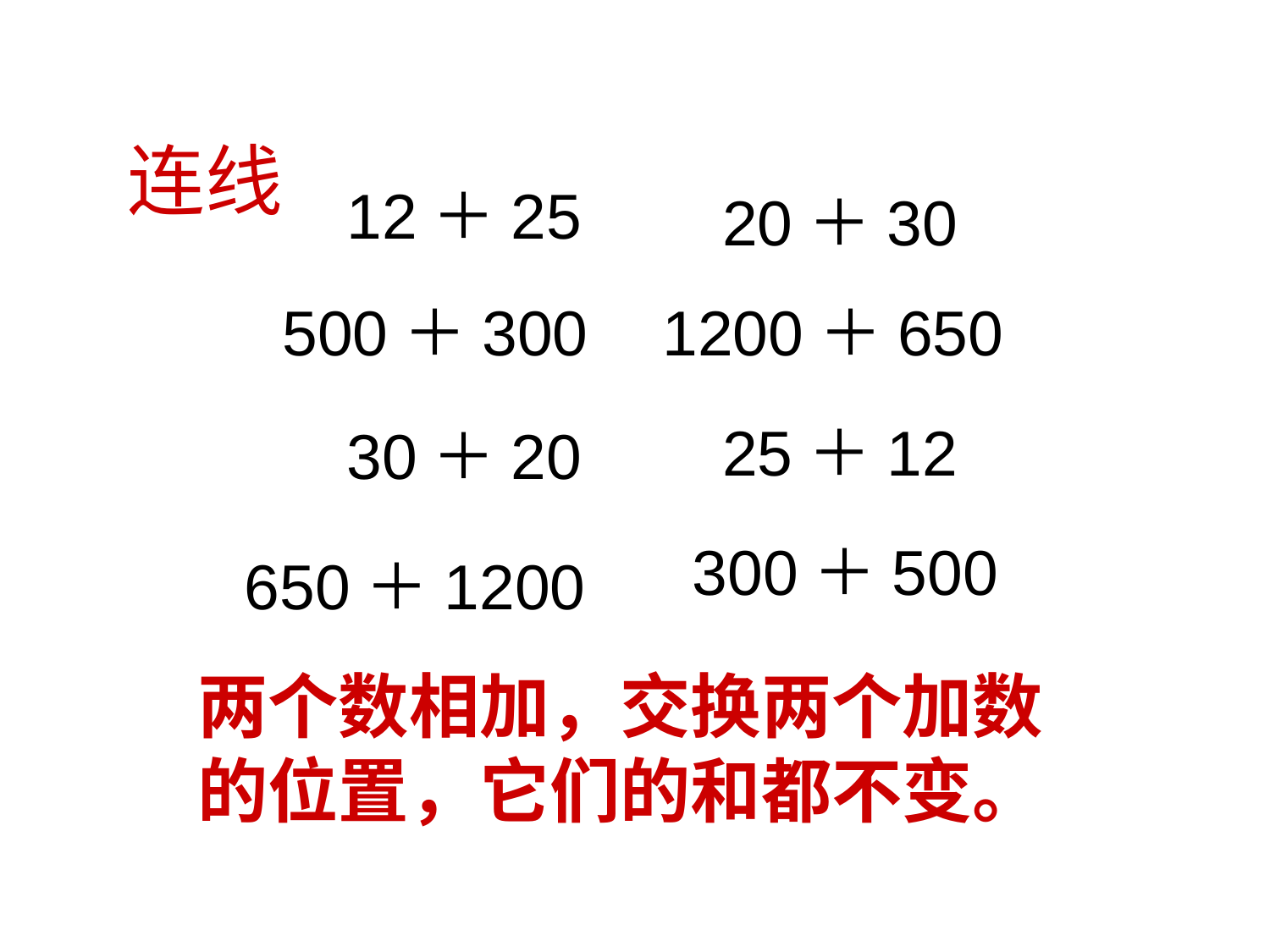

连线
12＋25
20＋30
500＋300
1200＋650
25＋12
30＋20
300＋500
650＋1200
两个数相加，交换两个加数
的位置，它们的和都不变。